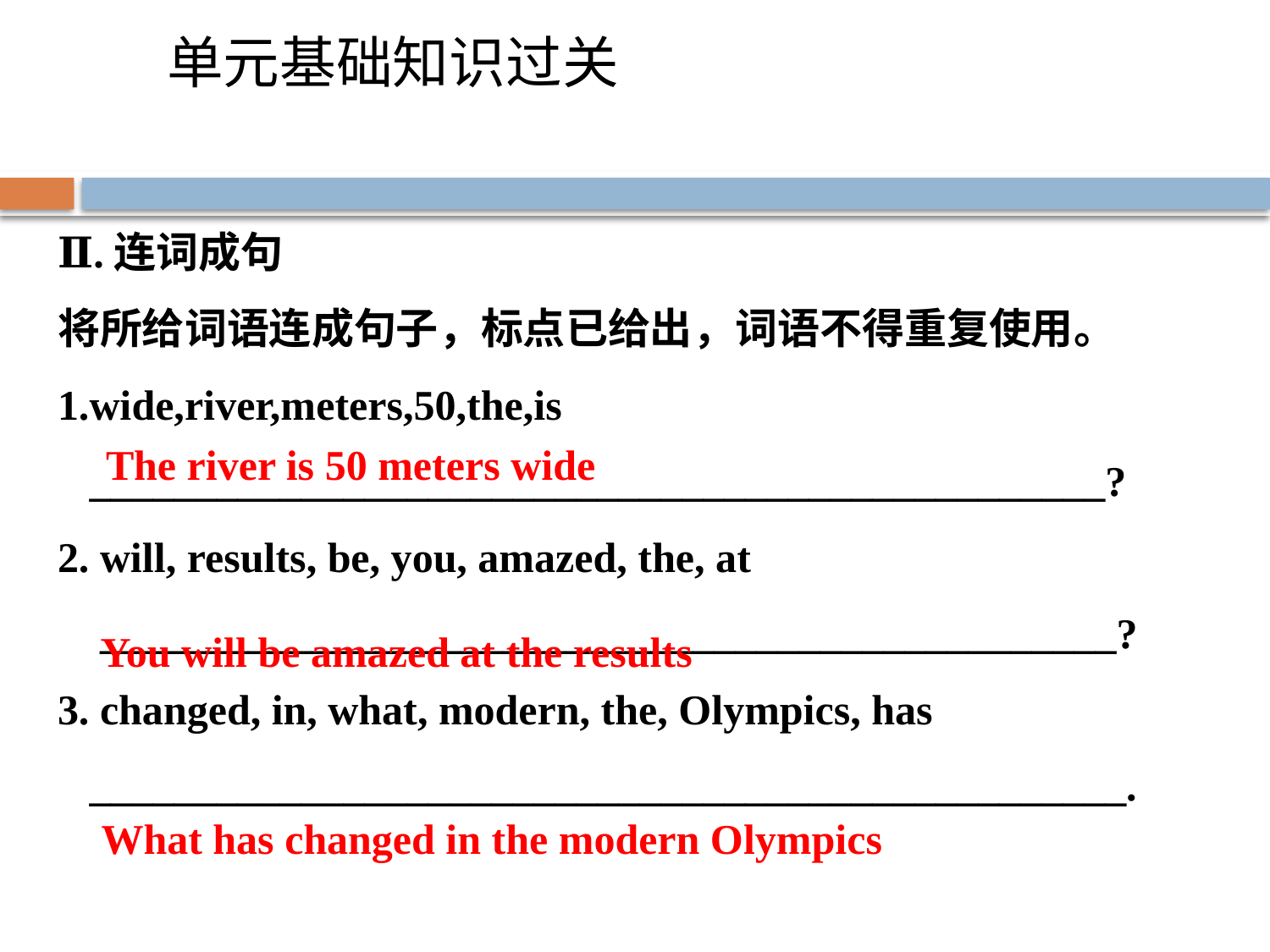

单元基础知识过关
Ⅱ.连词成句
将所给词语连成句子，标点已给出，词语不得重复使用。
1.wide,river,meters,50,the,is
   ________________________________________________?
2. will, results, be, you, amazed, the, at
    ________________________________________________?
3. changed, in, what, modern, the, Olympics, has
   _________________________________________________.
The river is 50 meters wide
You will be amazed at the results
What has changed in the modern Olympics